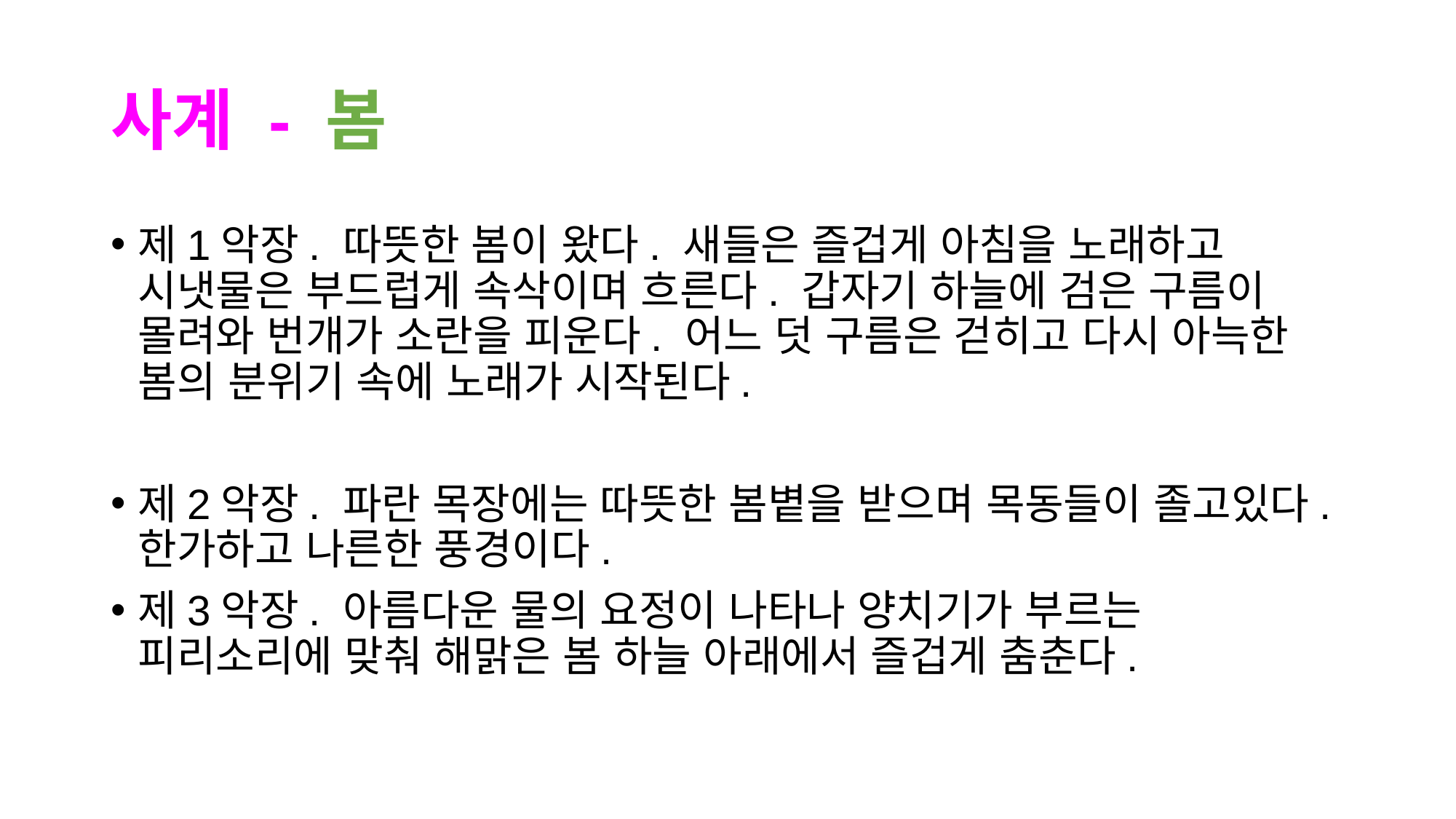

# 사계 - 봄
제1악장. 따뜻한 봄이 왔다. 새들은 즐겁게 아침을 노래하고 시냇물은 부드럽게 속삭이며 흐른다. 갑자기 하늘에 검은 구름이 몰려와 번개가 소란을 피운다. 어느 덧 구름은 걷히고 다시 아늑한 봄의 분위기 속에 노래가 시작된다.

제2악장. 파란 목장에는 따뜻한 봄볕을 받으며 목동들이 졸고있다. 한가하고 나른한 풍경이다.
제3악장. 아름다운 물의 요정이 나타나 양치기가 부르는 피리소리에 맞춰 해맑은 봄 하늘 아래에서 즐겁게 춤춘다.